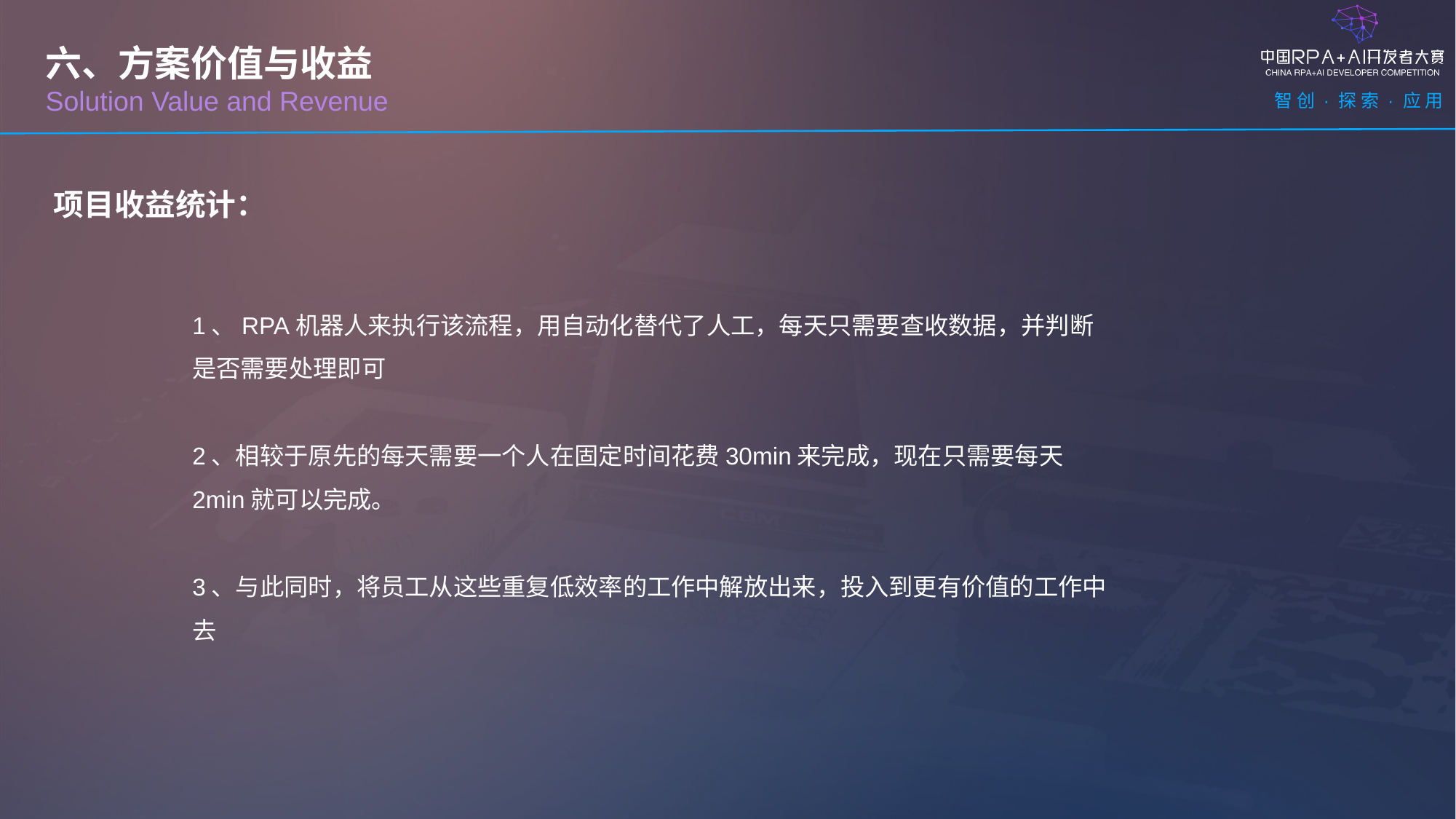

六、方案价值与收益
Solution Value and Revenue
项目收益统计：
1、RPA机器人来执行该流程，用自动化替代了人工，每天只需要查收数据，并判断是否需要处理即可

2、相较于原先的每天需要一个人在固定时间花费30min来完成，现在只需要每天2min就可以完成。

3、与此同时，将员工从这些重复低效率的工作中解放出来，投入到更有价值的工作中去